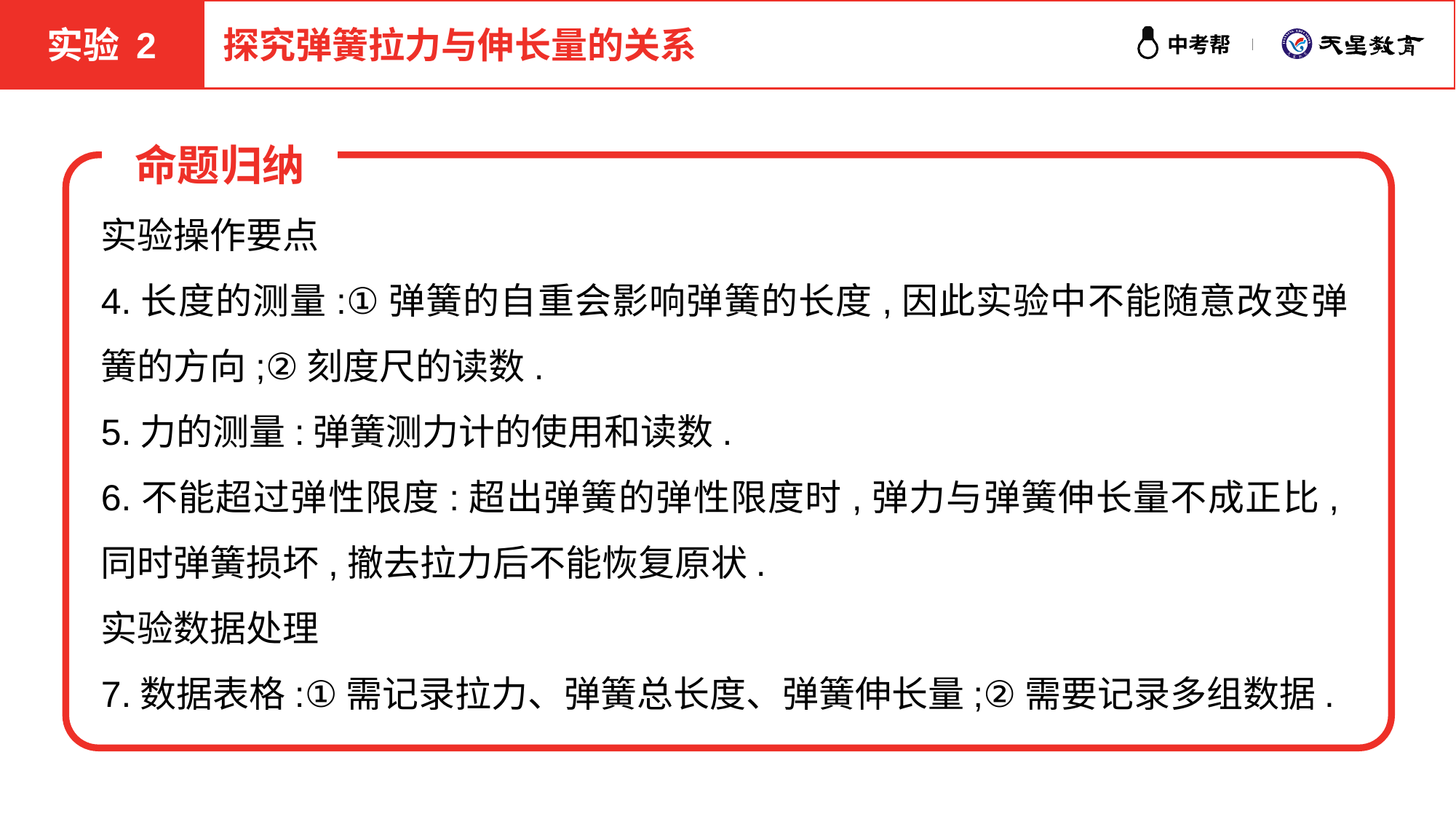

实验 2
探究弹簧拉力与伸长量的关系
命题归纳

实验操作要点
4.长度的测量:①弹簧的自重会影响弹簧的长度,因此实验中不能随意改变弹簧的方向;②刻度尺的读数.
5.力的测量:弹簧测力计的使用和读数.
6.不能超过弹性限度:超出弹簧的弹性限度时,弹力与弹簧伸长量不成正比,同时弹簧损坏,撤去拉力后不能恢复原状.
实验数据处理
7.数据表格:①需记录拉力、弹簧总长度、弹簧伸长量;②需要记录多组数据.